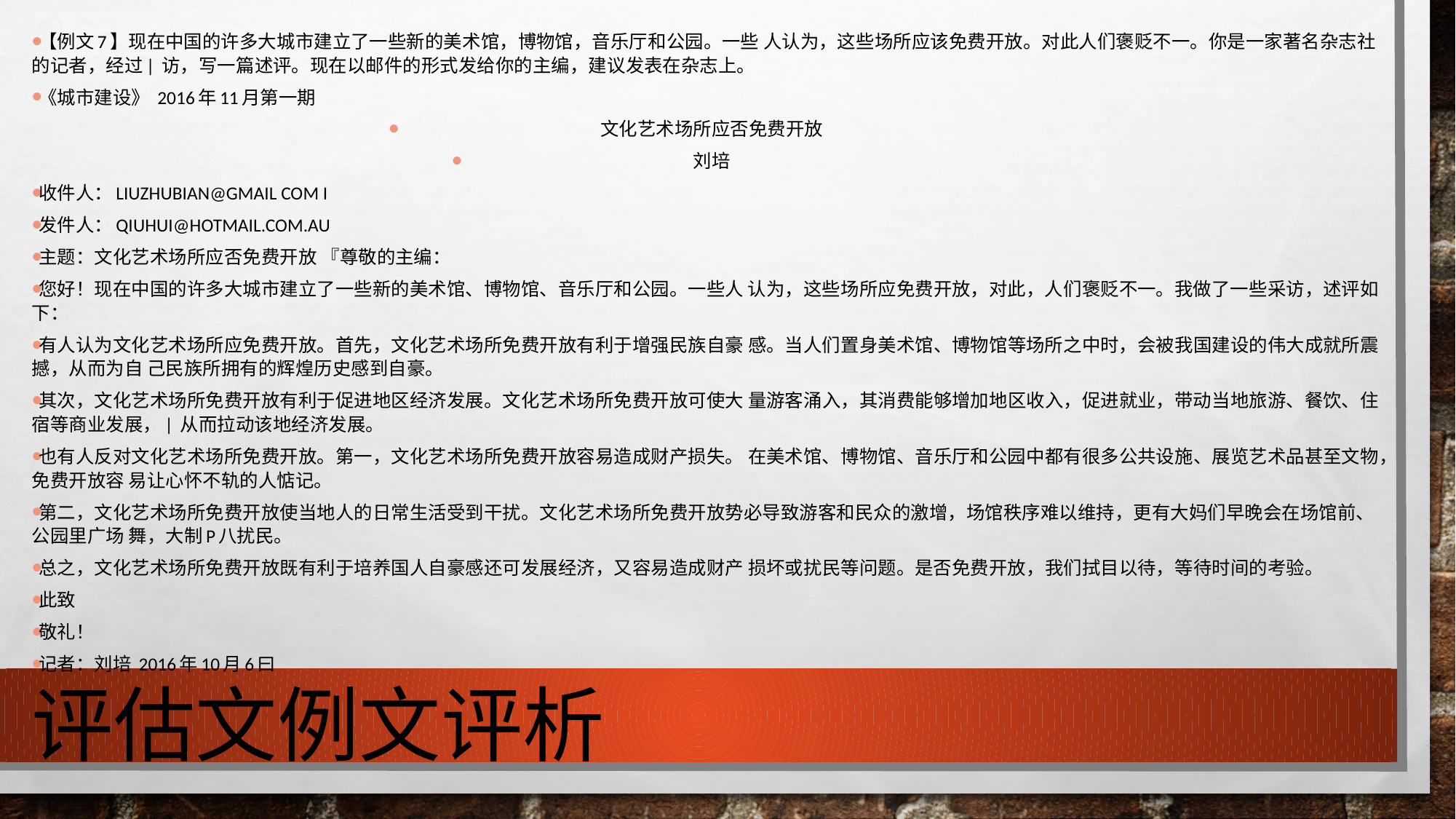

【例文7】现在中国的许多大城市建立了一些新的美术馆，博物馆，音乐厅和公园。一些 人认为，这些场所应该免费开放。对此人们褒贬不一。你是一家著名杂志社的记者，经过| 访，写一篇述评。现在以邮件的形式发给你的主编，建议发表在杂志上。
《城市建设》 2016年11月第一期
文化艺术场所应否免费开放
刘培
收件人：liuzhubian@gmail com i
发件人：qiuhui@hotmail.com.au
主题：文化艺术场所应否免费开放 『尊敬的主编：
您好！现在中国的许多大城市建立了一些新的美术馆、博物馆、音乐厅和公园。一些人 认为，这些场所应免费开放，对此，人们褒贬不一。我做了一些采访，述评如下：
有人认为文化艺术场所应免费开放。首先，文化艺术场所免费开放有利于增强民族自豪 感。当人们置身美术馆、博物馆等场所之中时，会被我国建设的伟大成就所震撼，从而为自 己民族所拥有的辉煌历史感到自豪。
其次，文化艺术场所免费开放有利于促进地区经济发展。文化艺术场所免费开放可使大 量游客涌入，其消费能够增加地区收入，促进就业，带动当地旅游、餐饮、住宿等商业发展，| 从而拉动该地经济发展。
也有人反对文化艺术场所免费开放。第一，文化艺术场所免费开放容易造成财产损失。 在美术馆、博物馆、音乐厅和公园中都有很多公共设施、展览艺术品甚至文物，免费开放容 易让心怀不轨的人惦记。
第二，文化艺术场所免费开放使当地人的日常生活受到干扰。文化艺术场所免费开放势必导致游客和民众的激增，场馆秩序难以维持，更有大妈们早晚会在场馆前、公园里广场 舞，大制P八扰民。
总之，文化艺术场所免费开放既有利于培养国人自豪感还可发展经济，又容易造成财产 损坏或扰民等问题。是否免费开放，我们拭目以待，等待时间的考验。
此致
敬礼！
记者：刘培 2016年10月6曰
# 评估文例文评析